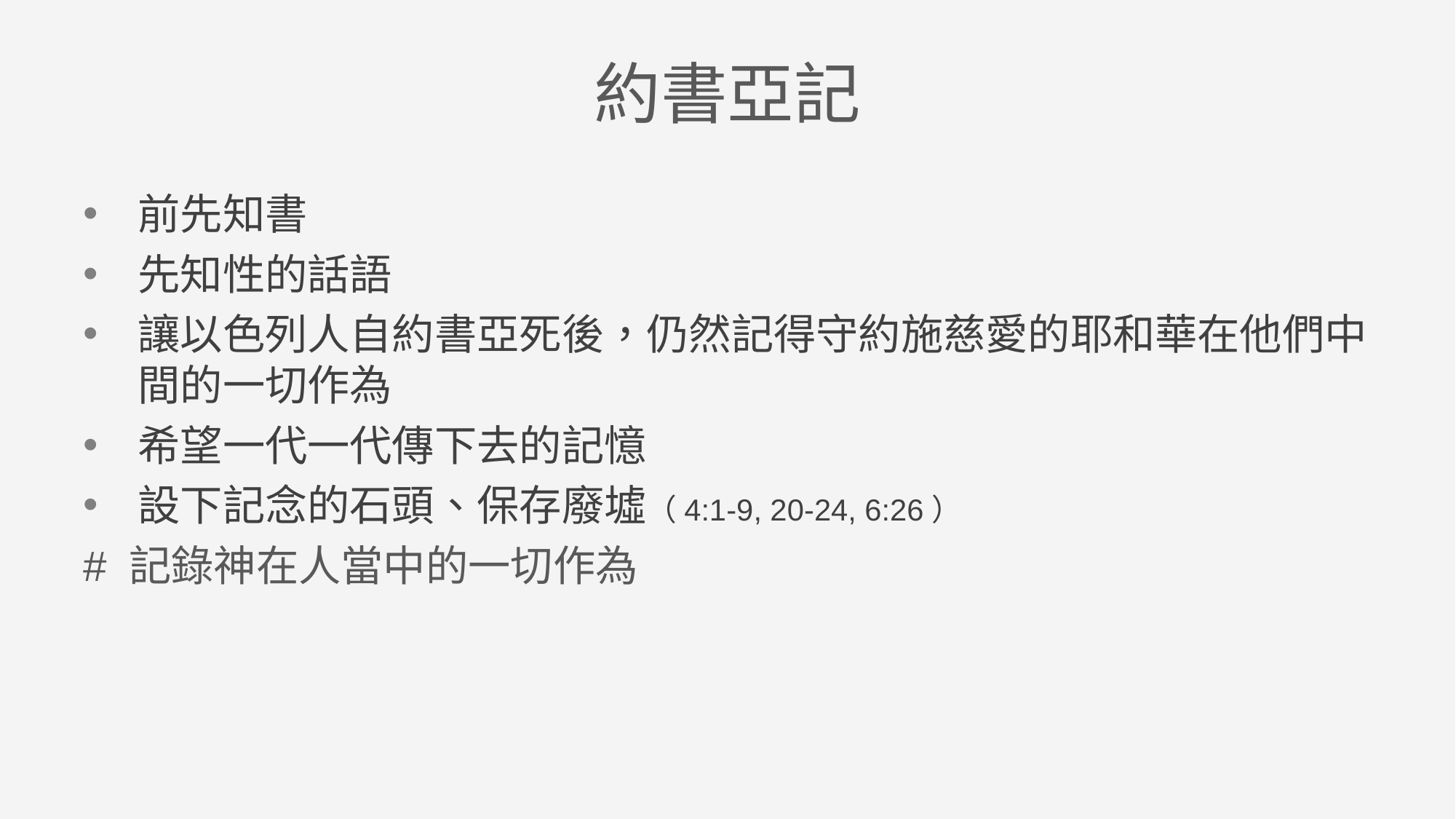

約書亞記
前先知書
先知性的話語
讓以色列人自約書亞死後，仍然記得守約施慈愛的耶和華在他們中間的一切作為
希望一代一代傳下去的記憶
設下記念的石頭、保存廢墟（4:1-9, 20-24, 6:26）
# 記錄神在人當中的一切作為